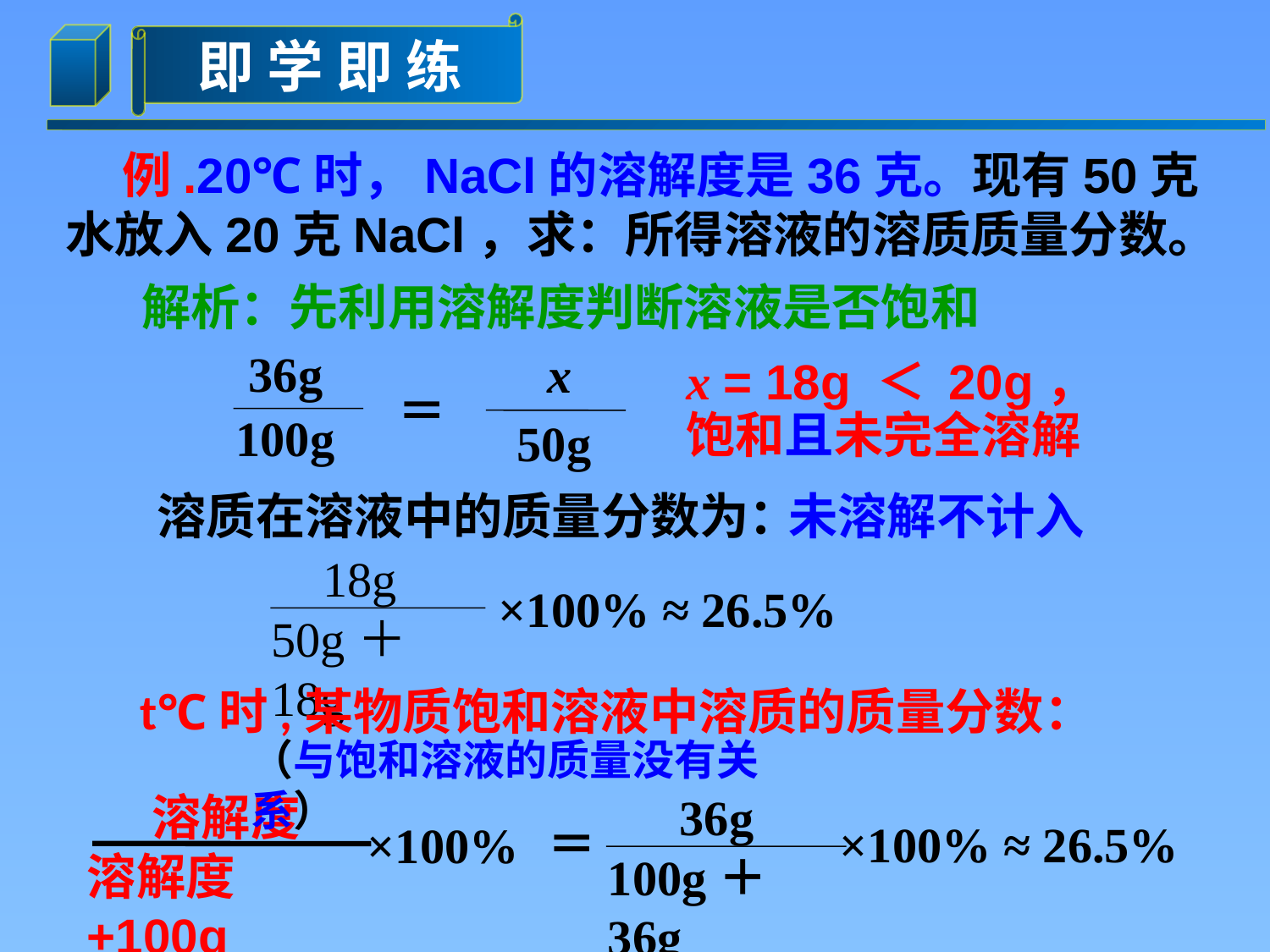

例.20℃时，NaCl的溶解度是36克。现有50克水放入20克NaCl，求：所得溶液的溶质质量分数。
解析：先利用溶解度判断溶液是否饱和
36g
x
x = 18g ＜ 20g，
＝
100g
50g

饱和且未完全溶解

溶质在溶液中的质量分数为：
未溶解不计入
18g
50g＋18g

×100% ≈ 26.5%
 t℃时,某物质饱和溶液中溶质的质量分数：
（与饱和溶液的质量没有关系）
溶解度
×100%
溶解度+100g

36g
100g＋36g

×100% ≈ 26.5%
＝